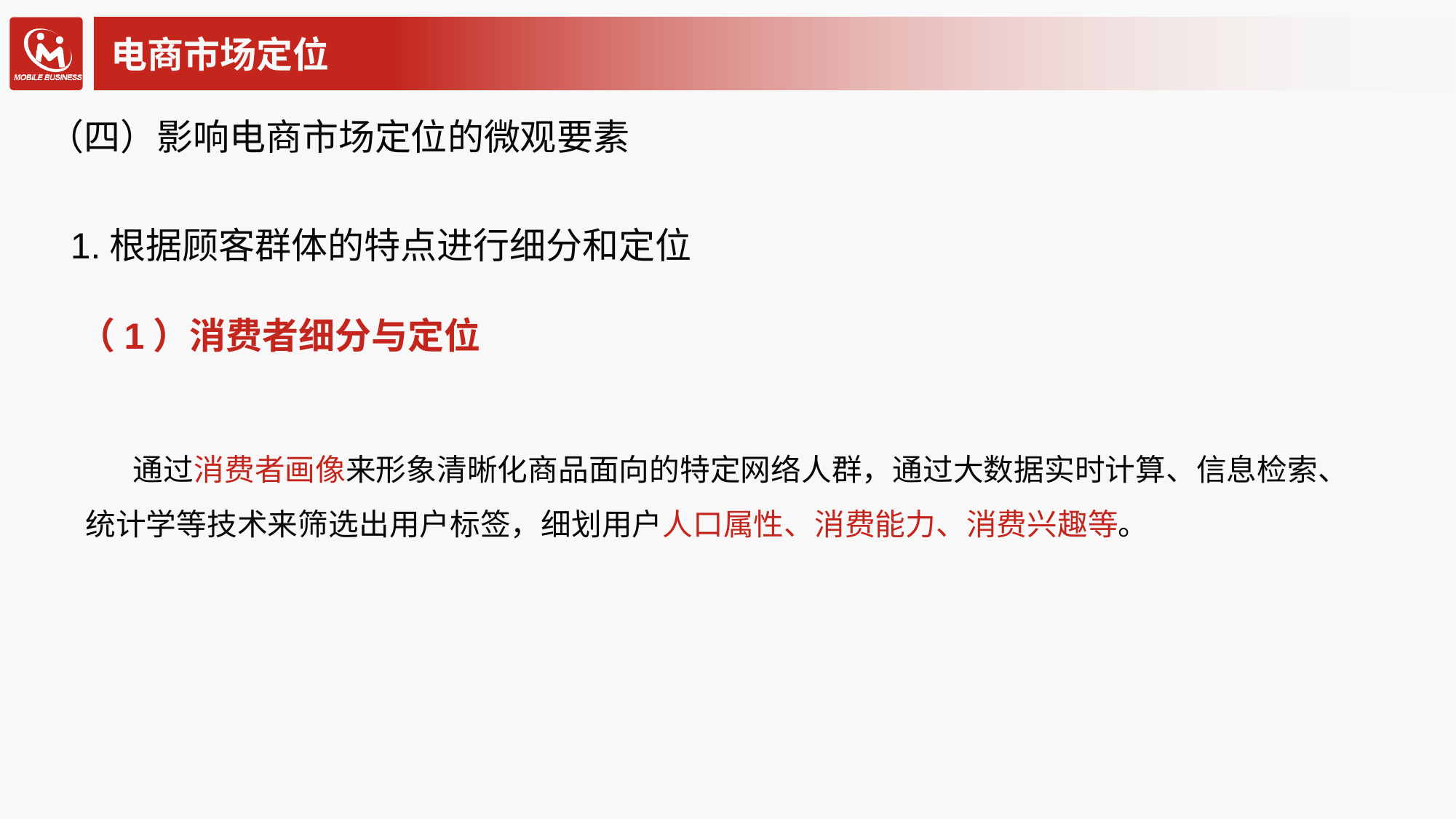

# 电商市场定位
（四）影响电商市场定位的微观要素
1.根据顾客群体的特点进行细分和定位
（1）消费者细分与定位

      通过消费者画像来形象清晰化商品面向的特定网络人群，通过大数据实时计算、信息检索、统计学等技术来筛选出用户标签，细划用户人口属性、消费能力、消费兴趣等。